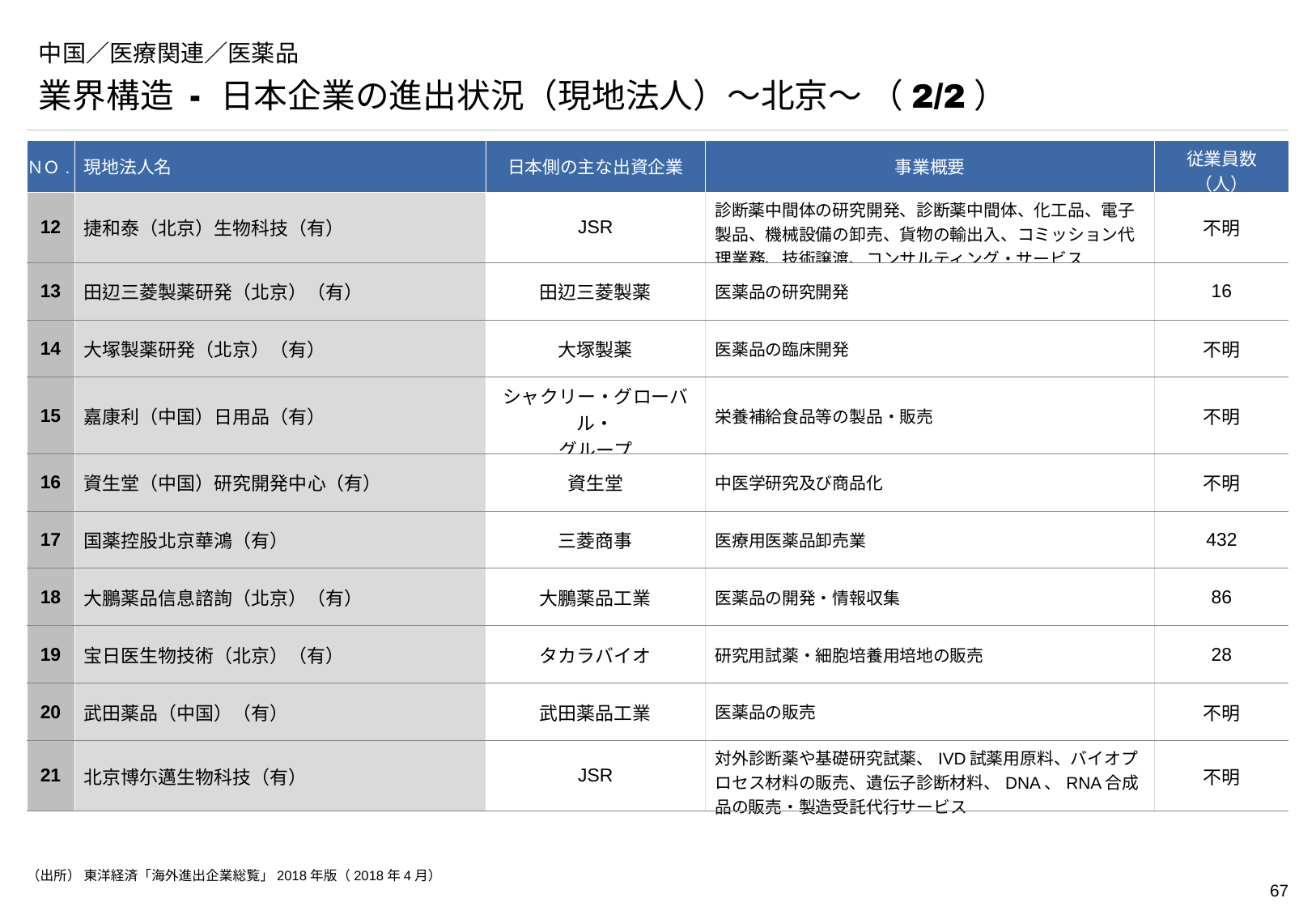

# 中国／医療関連／医薬品
業界構造 - 日本企業の進出状況（現地法人）～北京～ （2/2）
| ＮＯ. | 現地法人名 | 日本側の主な出資企業 | 事業概要 | 従業員数（人） |
| --- | --- | --- | --- | --- |
| 12 | 捷和泰（北京）生物科技（有） | JSR | 診断薬中間体の研究開発、診断薬中間体、化工品、電子製品、機械設備の卸売、貨物の輸出入、コミッション代理業務、技術譲渡、コンサルティング・サービス | 不明 |
| 13 | 田辺三菱製薬研発（北京）（有） | 田辺三菱製薬 | 医薬品の研究開発 | 16 |
| 14 | 大塚製薬研発（北京）（有） | 大塚製薬 | 医薬品の臨床開発 | 不明 |
| 15 | 嘉康利（中国）日用品（有） | シャクリー・グローバル・ グループ | 栄養補給食品等の製品・販売 | 不明 |
| 16 | 資生堂（中国）研究開発中心（有） | 資生堂 | 中医学研究及び商品化 | 不明 |
| 17 | 国薬控股北京華鴻（有） | 三菱商事 | 医療用医薬品卸売業 | 432 |
| 18 | 大鵬薬品信息諮詢（北京）（有） | 大鵬薬品工業 | 医薬品の開発・情報収集 | 86 |
| 19 | 宝日医生物技術（北京）（有） | タカラバイオ | 研究用試薬・細胞培養用培地の販売 | 28 |
| 20 | 武田薬品（中国）（有） | 武田薬品工業 | 医薬品の販売 | 不明 |
| 21 | 北京博尓邁生物科技（有） | JSR | 対外診断薬や基礎研究試薬、IVD試薬用原料、バイオプロセス材料の販売、遺伝子診断材料、DNA、RNA合成品の販売・製造受託代行サービス | 不明 |
（出所） 東洋経済「海外進出企業総覧」2018年版（2018年4月）